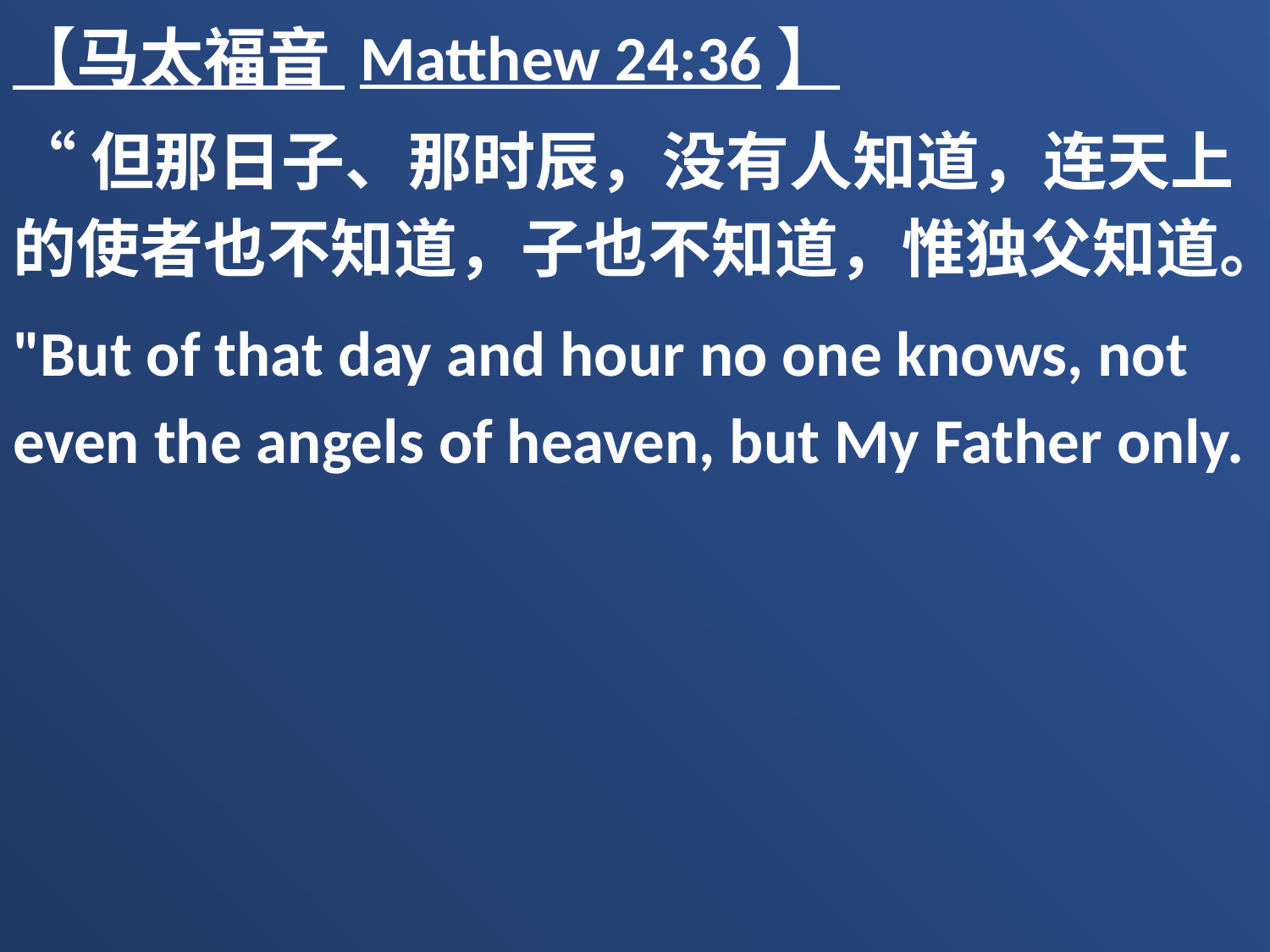

【马太福音 Matthew 24:36】
“但那日子、那时辰，没有人知道，连天上的使者也不知道，子也不知道，惟独父知道。
"But of that day and hour no one knows, not even the angels of heaven, but My Father only.